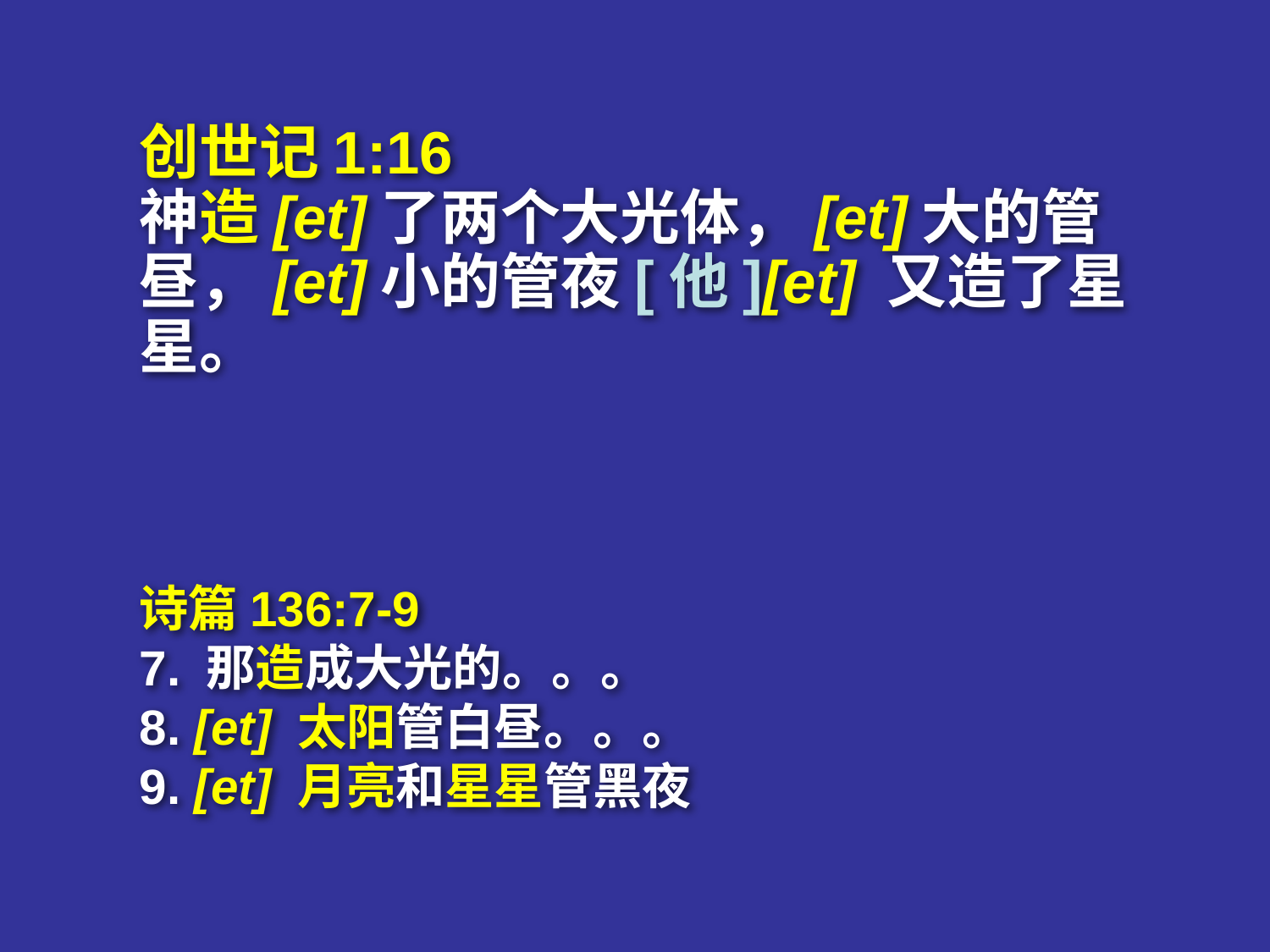

# 创1:16与诗136:7-9 新译本
创世记1:16
神造[et]了两个大光体，[et]大的管昼，[et]小的管夜[他][et] 又造了星星。
诗篇136:7-9
7. 那造成大光的。。。
8. [et] 太阳管白昼。。。
9. [et] 月亮和星星管黑夜